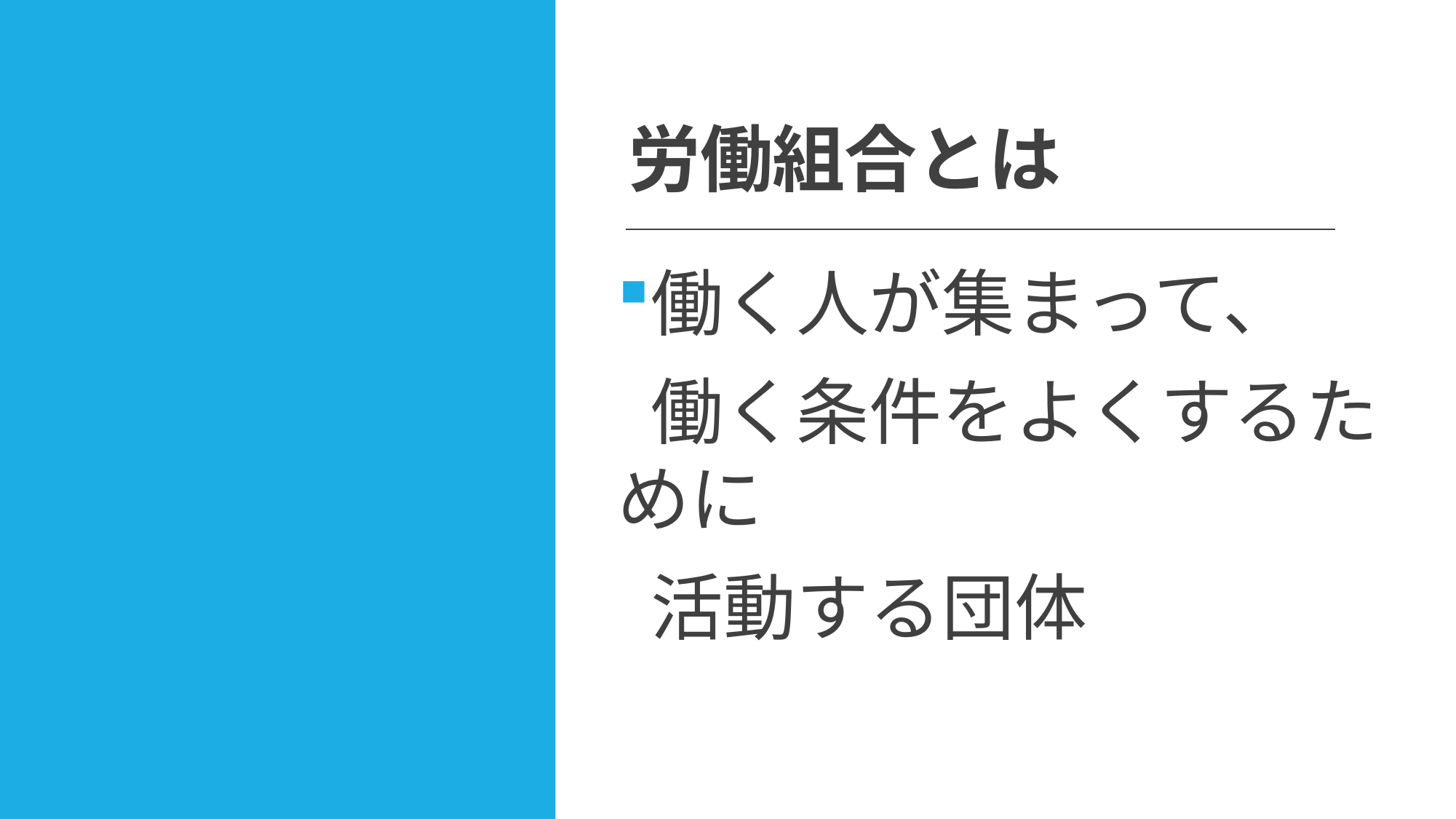

# 労働組合とは
働く人が集まって、
 働く条件をよくするために
 活動する団体